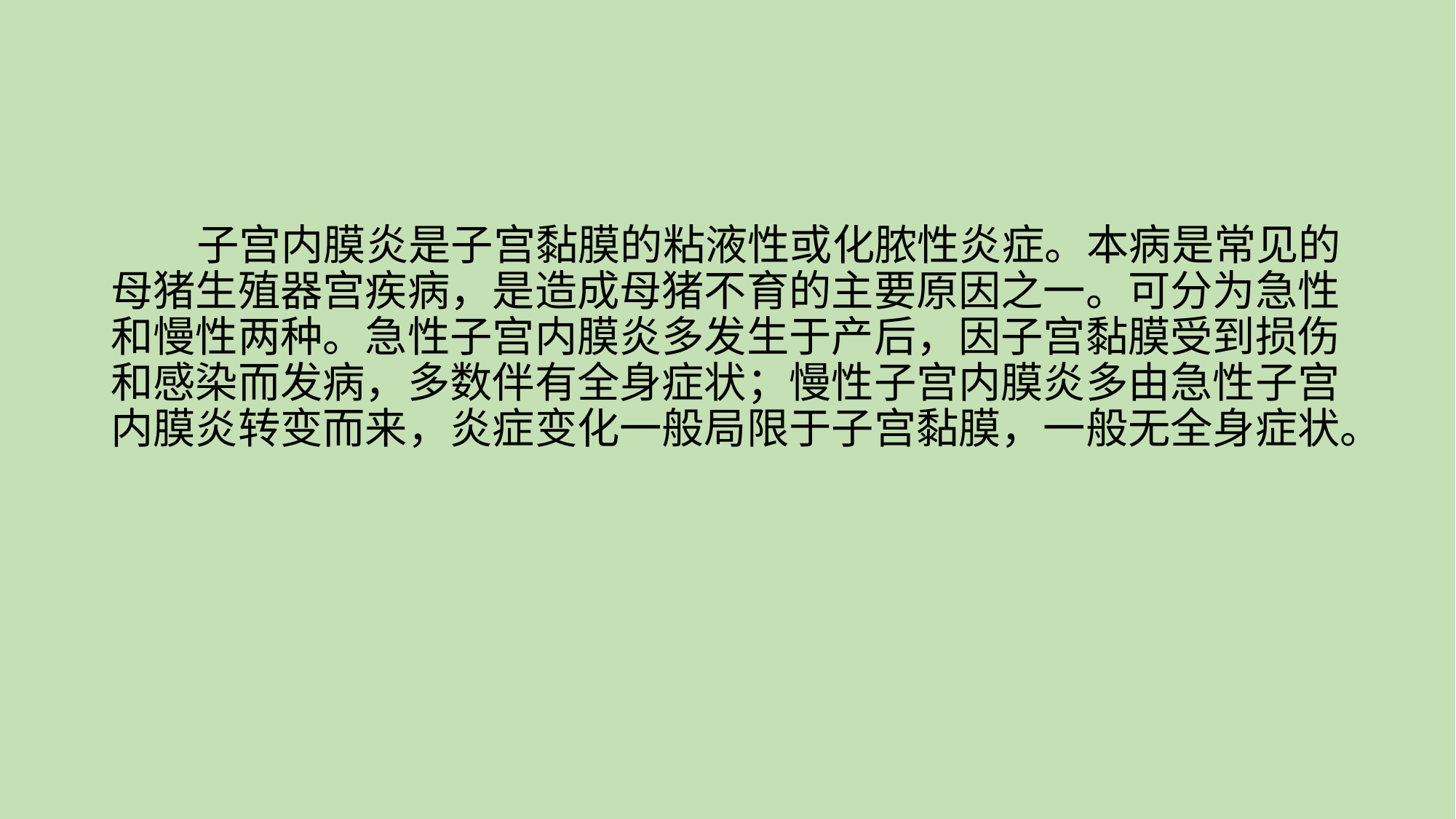

#
        子宫内膜炎是子宫黏膜的粘液性或化脓性炎症。本病是常见的母猪生殖器宫疾病，是造成母猪不育的主要原因之一。可分为急性和慢性两种。急性子宫内膜炎多发生于产后，因子宫黏膜受到损伤和感染而发病，多数伴有全身症状；慢性子宫内膜炎多由急性子宫内膜炎转变而来，炎症变化一般局限于子宫黏膜，一般无全身症状。